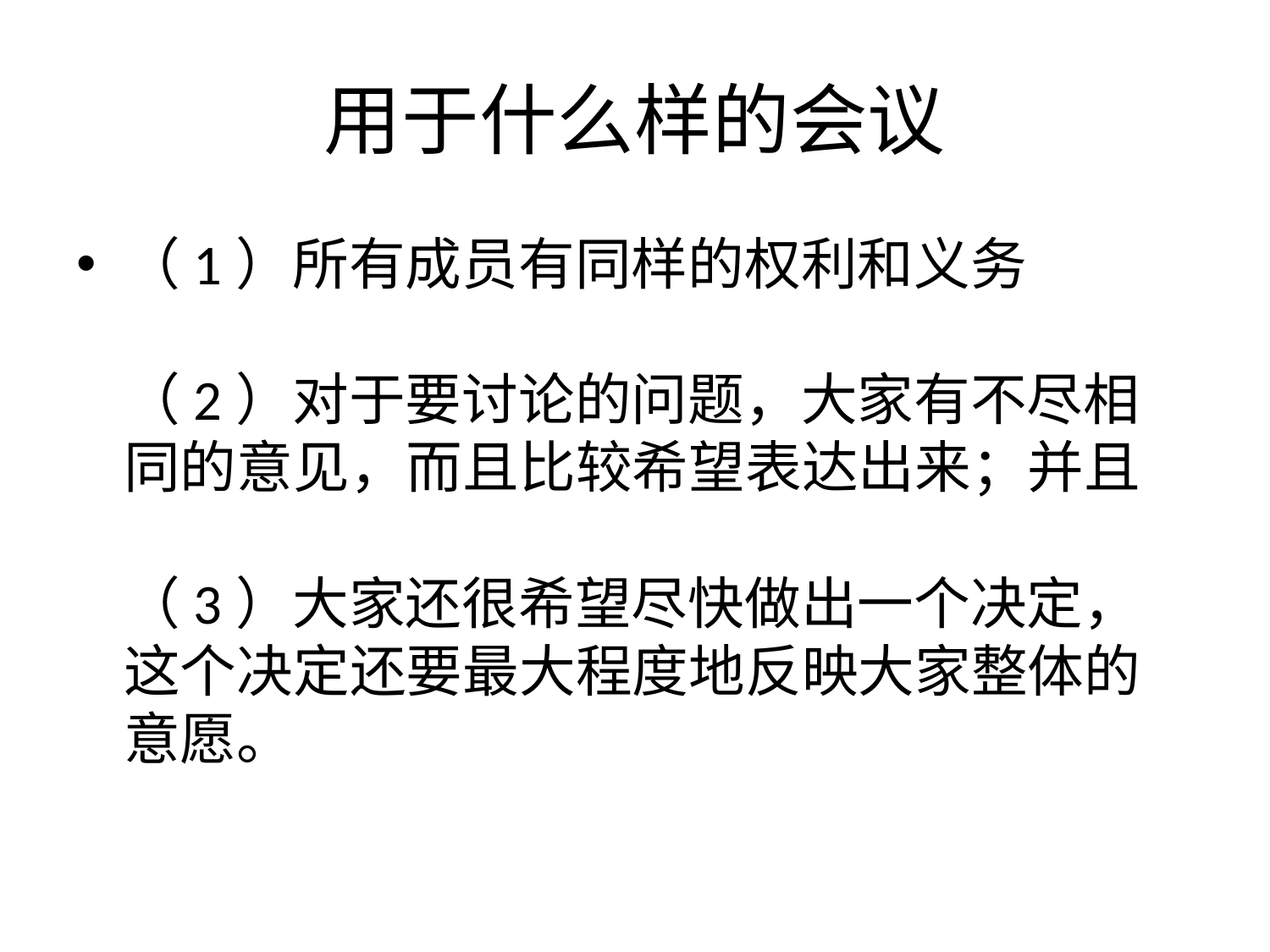

# 用于什么样的会议
（1）所有成员有同样的权利和义务
（2）对于要讨论的问题，大家有不尽相同的意见，而且比较希望表达出来；并且
（3）大家还很希望尽快做出一个决定，这个决定还要最大程度地反映大家整体的意愿。